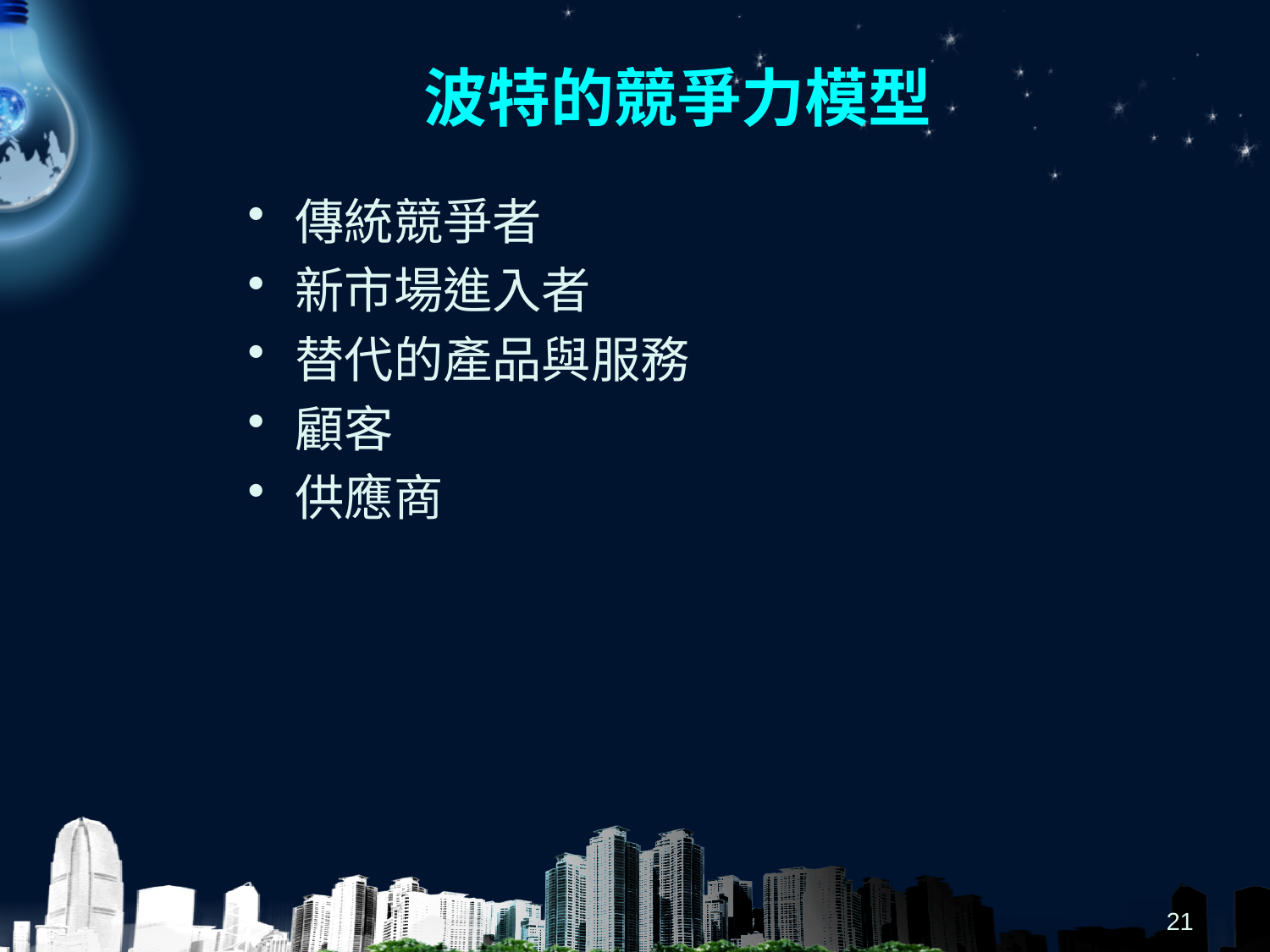

# 波特的競爭力模型
傳統競爭者
新市場進入者
替代的產品與服務
顧客
供應商
21